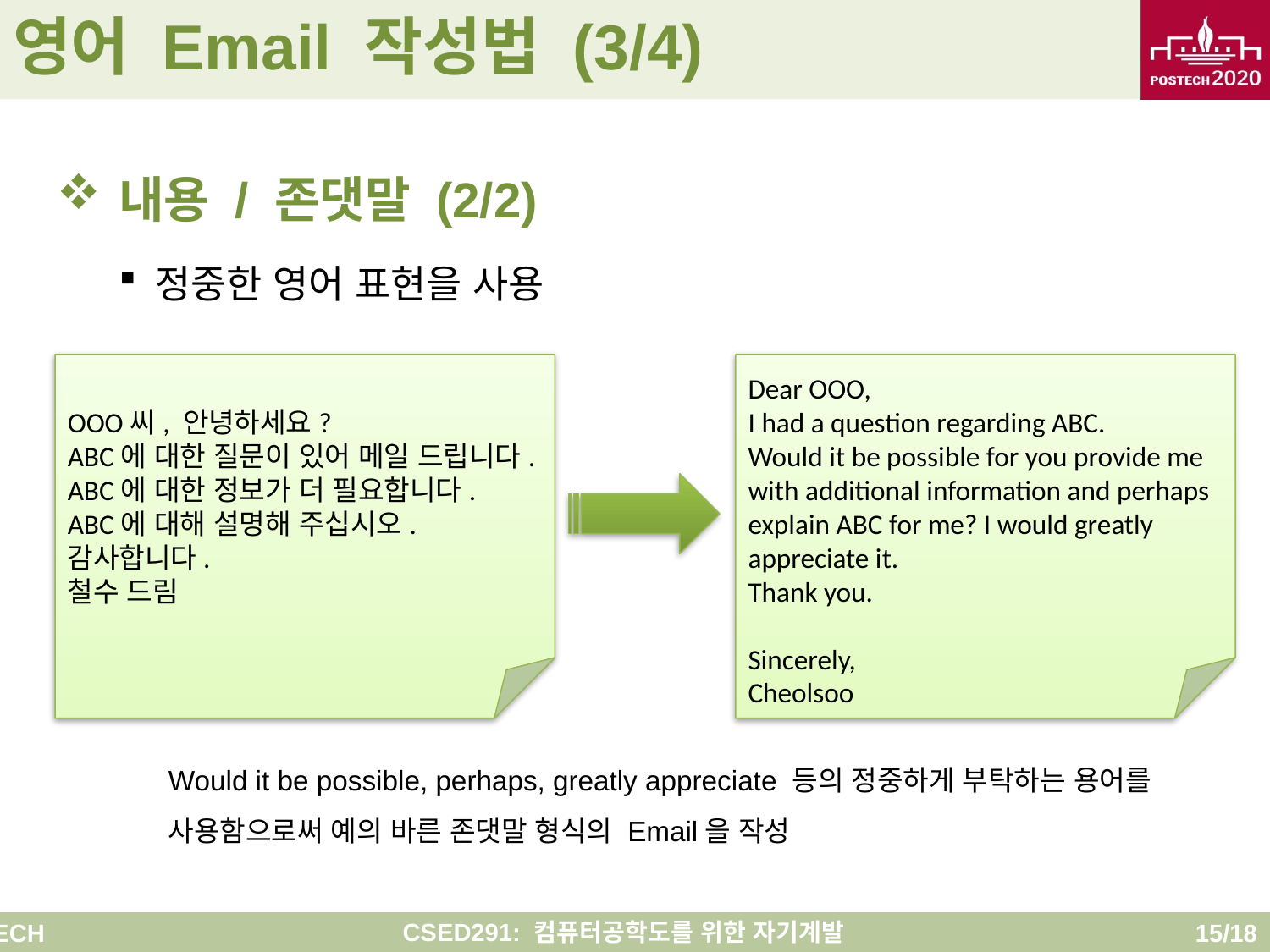

# 영어 Email 작성법 (3/4)
내용 / 존댓말 (2/2)
정중한 영어 표현을 사용
OOO씨, 안녕하세요?
ABC에 대한 질문이 있어 메일 드립니다.
ABC에 대한 정보가 더 필요합니다.
ABC에 대해 설명해 주십시오.
감사합니다.
철수 드림

Dear OOO,
I had a question regarding ABC.
Would it be possible for you provide me with additional information and perhaps explain ABC for me? I would greatly appreciate it.
Thank you.

Sincerely,
Cheolsoo

Would it be possible, perhaps, greatly appreciate 등의 정중하게 부탁하는 용어를
사용함으로써 예의 바른 존댓말 형식의 Email을 작성